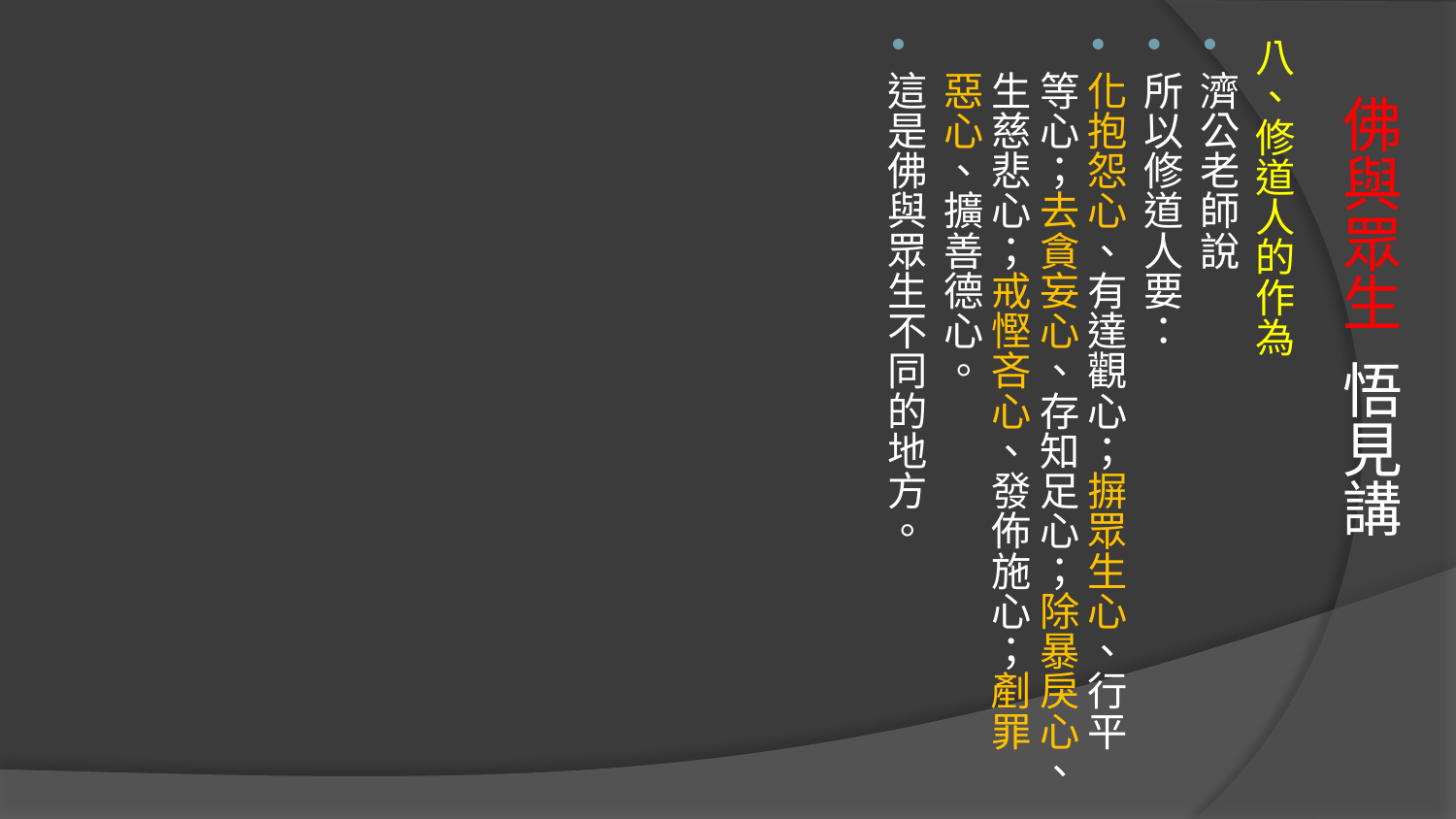

八、修道人的作為
濟公老師說
所以修道人要：
化抱怨心、有達觀心；摒眾生心、行平等心；去貪妄心、存知足心；除暴戾心、生慈悲心；戒慳吝心、發佈施心；剷罪惡心、擴善德心。
這是佛與眾生不同的地方。

# 佛與眾生  悟見講